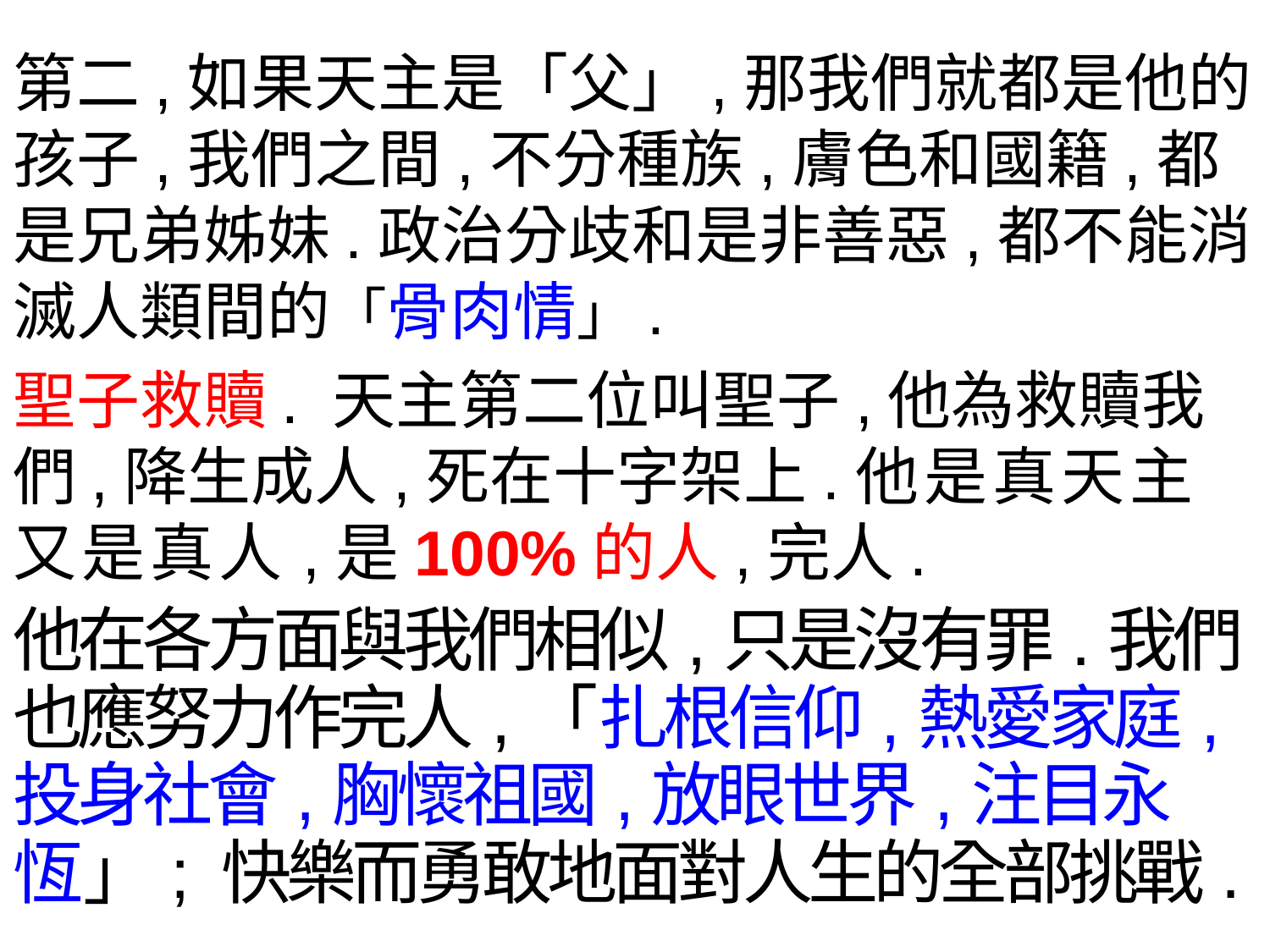

第二,如果天主是「父」,那我們就都是他的孩子,我們之間,不分種族,膚色和國籍,都是兄弟姊妹.政治分歧和是非善惡,都不能消滅人類間的「骨肉情」.
聖子救贖. 天主第二位叫聖子,他為救贖我們,降生成人,死在十字架上.他是真天主又是真人,是100%的人,完人.
他在各方面與我們相似,只是沒有罪.我們也應努力作完人,「扎根信仰,熱愛家庭,投身社會,胸懷祖國,放眼世界,注目永恆」; 快樂而勇敢地面對人生的全部挑戰.